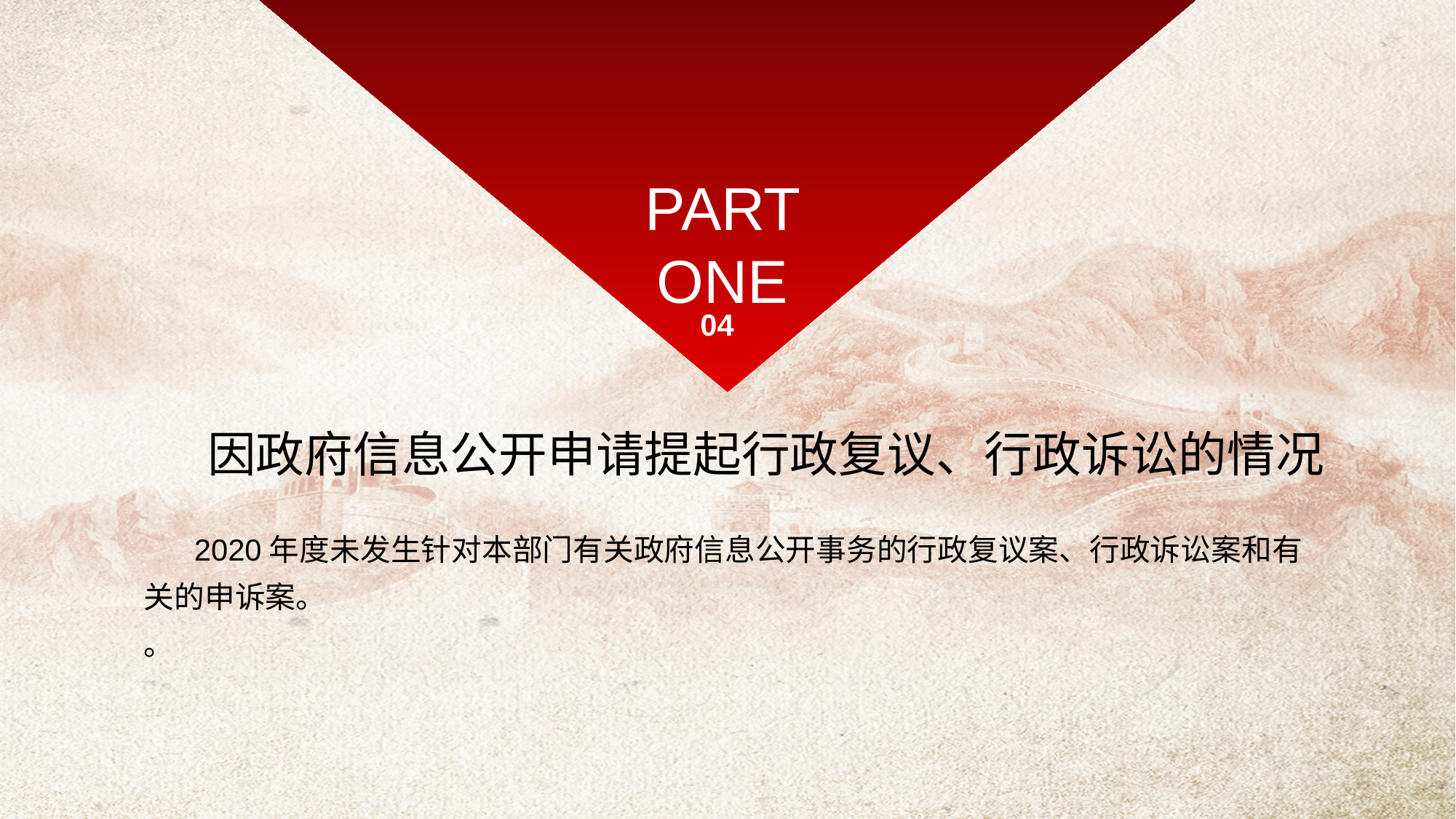

#
PART ONE

04
因政府信息公开申请提起行政复议、行政诉讼的情况
      2020年度未发生针对本部门有关政府信息公开事务的行政复议案、行政诉讼案和有关的申诉案。
。